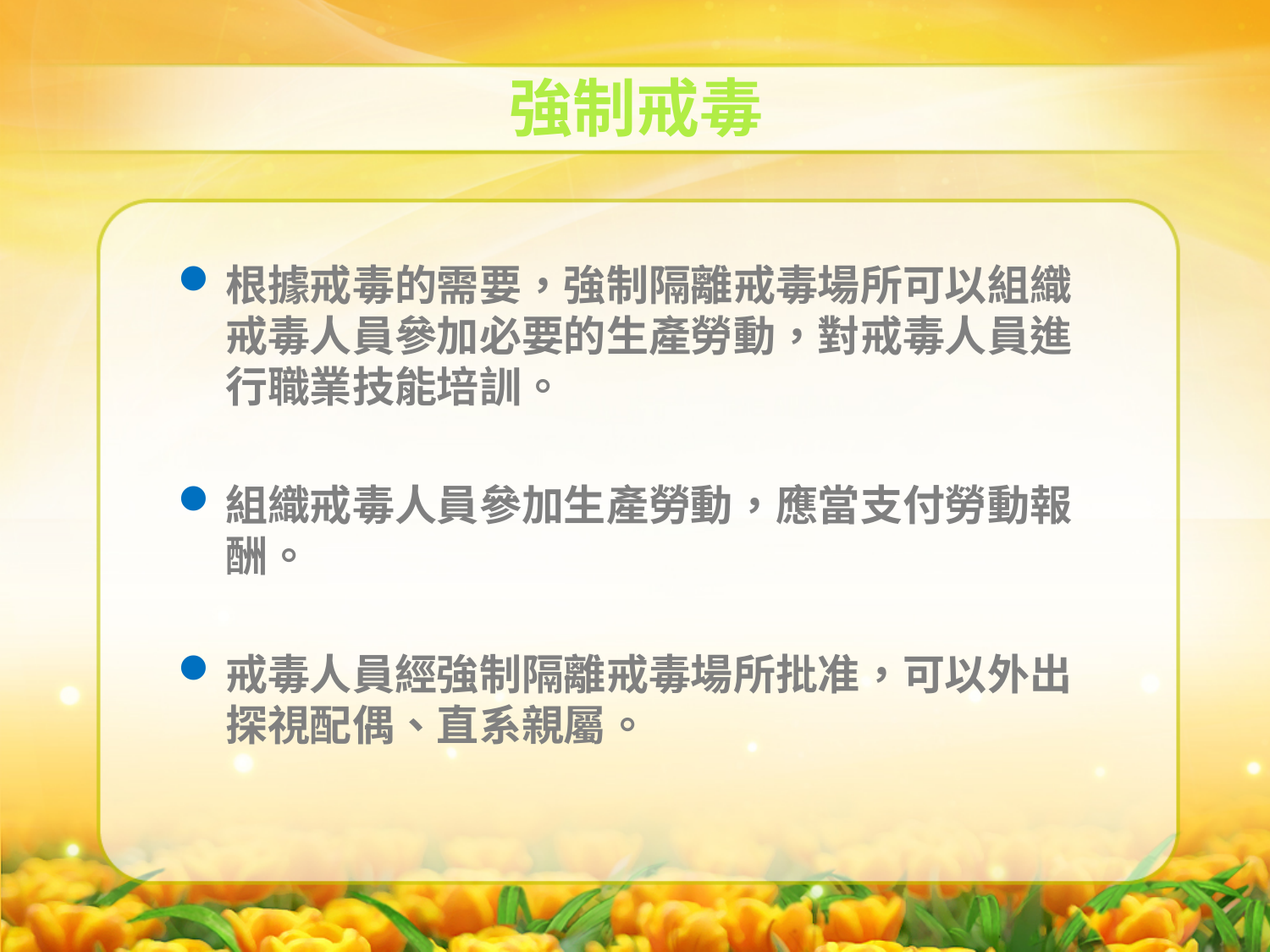

強制戒毒
根據戒毒的需要，強制隔離戒毒場所可以組織戒毒人員參加必要的生產勞動，對戒毒人員進行職業技能培訓。

組織戒毒人員參加生產勞動，應當支付勞動報酬。

戒毒人員經強制隔離戒毒場所批准，可以外出探視配偶、直系親屬。